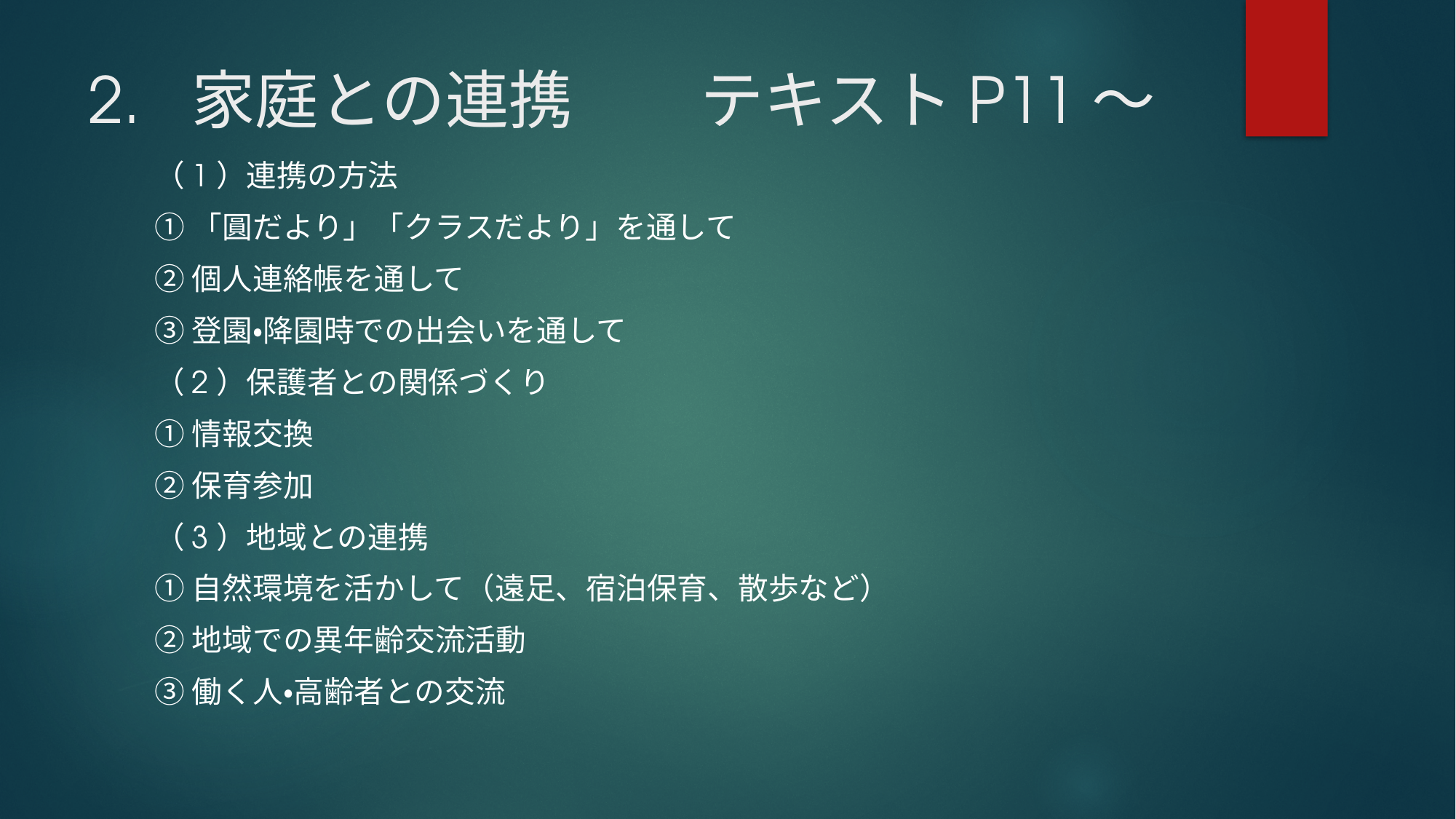

# 2.  家庭との連携　　テキストP11～
（1）連携の方法
①「圓だより」「クラスだより」を通して
②個人連絡帳を通して
③登園・降園時での出会いを通して
（2）保護者との関係づくり
①情報交換
②保育参加
（3）地域との連携
①自然環境を活かして（遠足、宿泊保育、散歩など）
②地域での異年齢交流活動
③働く人・高齢者との交流